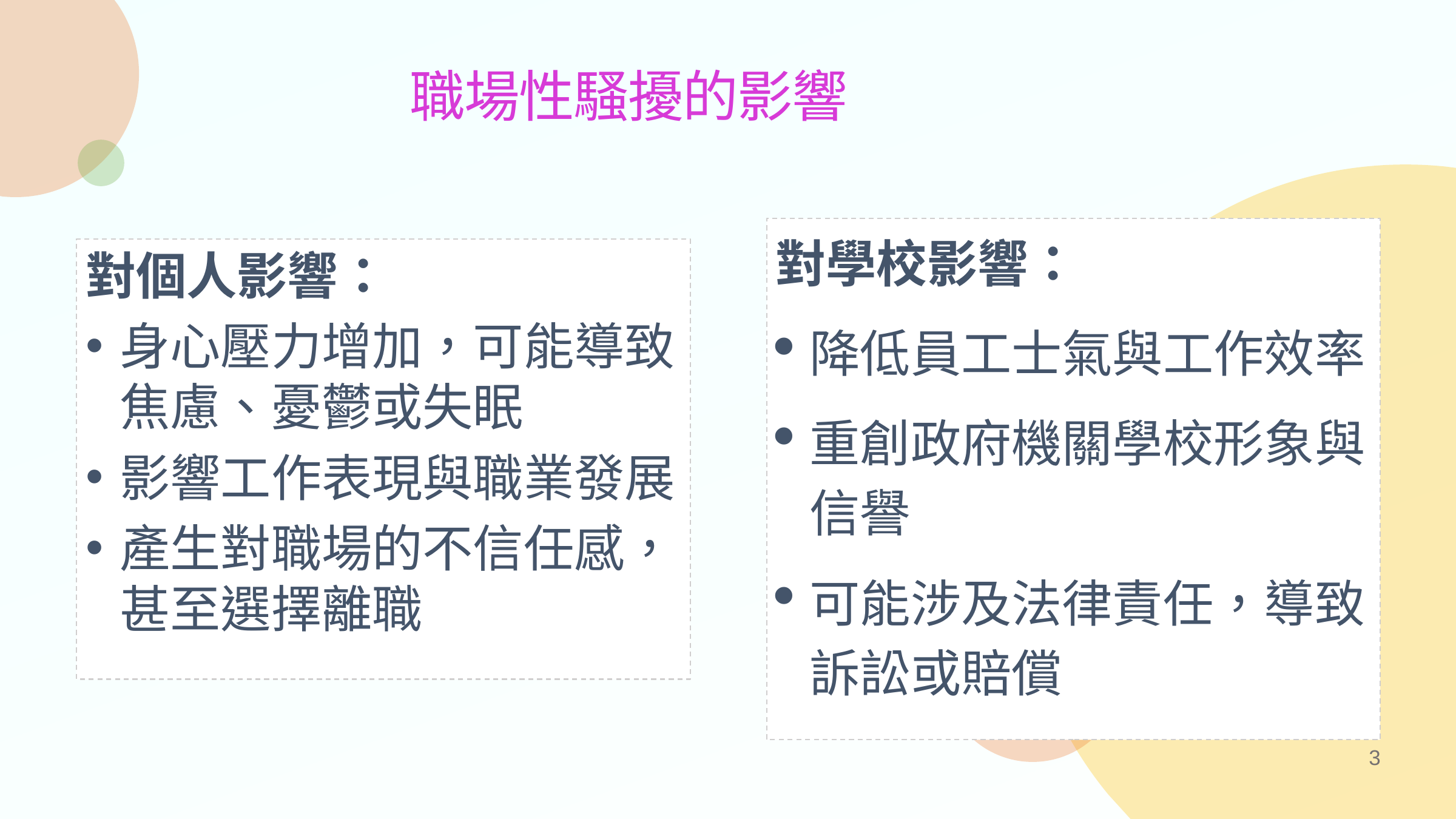

職場性騷擾的影響
對學校影響：
降低員工士氣與工作效率
重創政府機關學校形象與信譽
可能涉及法律責任，導致訴訟或賠償
對個人影響：
身心壓力增加，可能導致焦慮、憂鬱或失眠
影響工作表現與職業發展
產生對職場的不信任感，甚至選擇離職

3